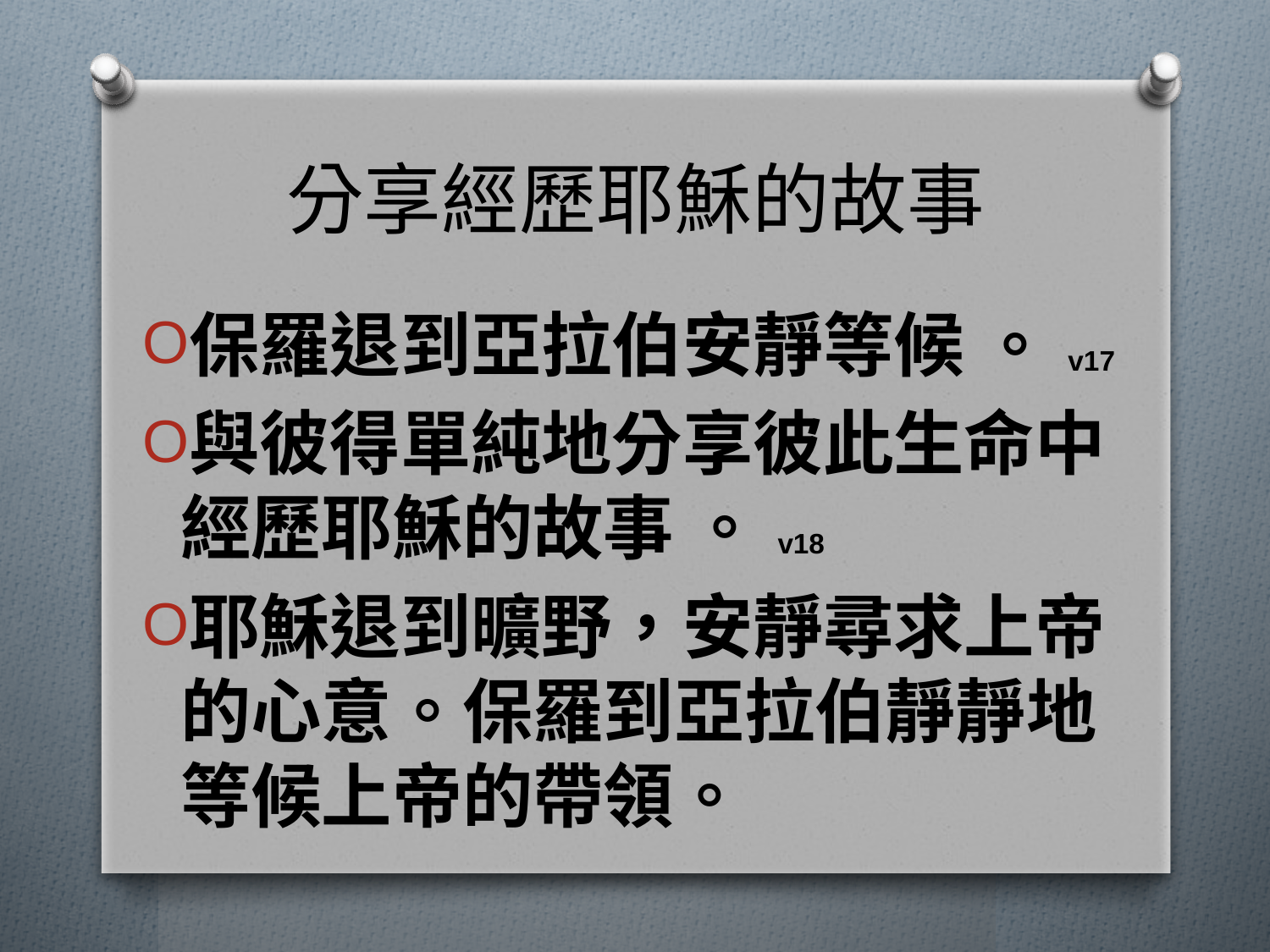

# 分享經歷耶穌的故事
保羅退到亞拉伯安靜等候 。v17
與彼得單純地分享彼此生命中經歷耶穌的故事 。v18
耶穌退到曠野，安靜尋求上帝的心意。保羅到亞拉伯靜靜地等候上帝的帶領。